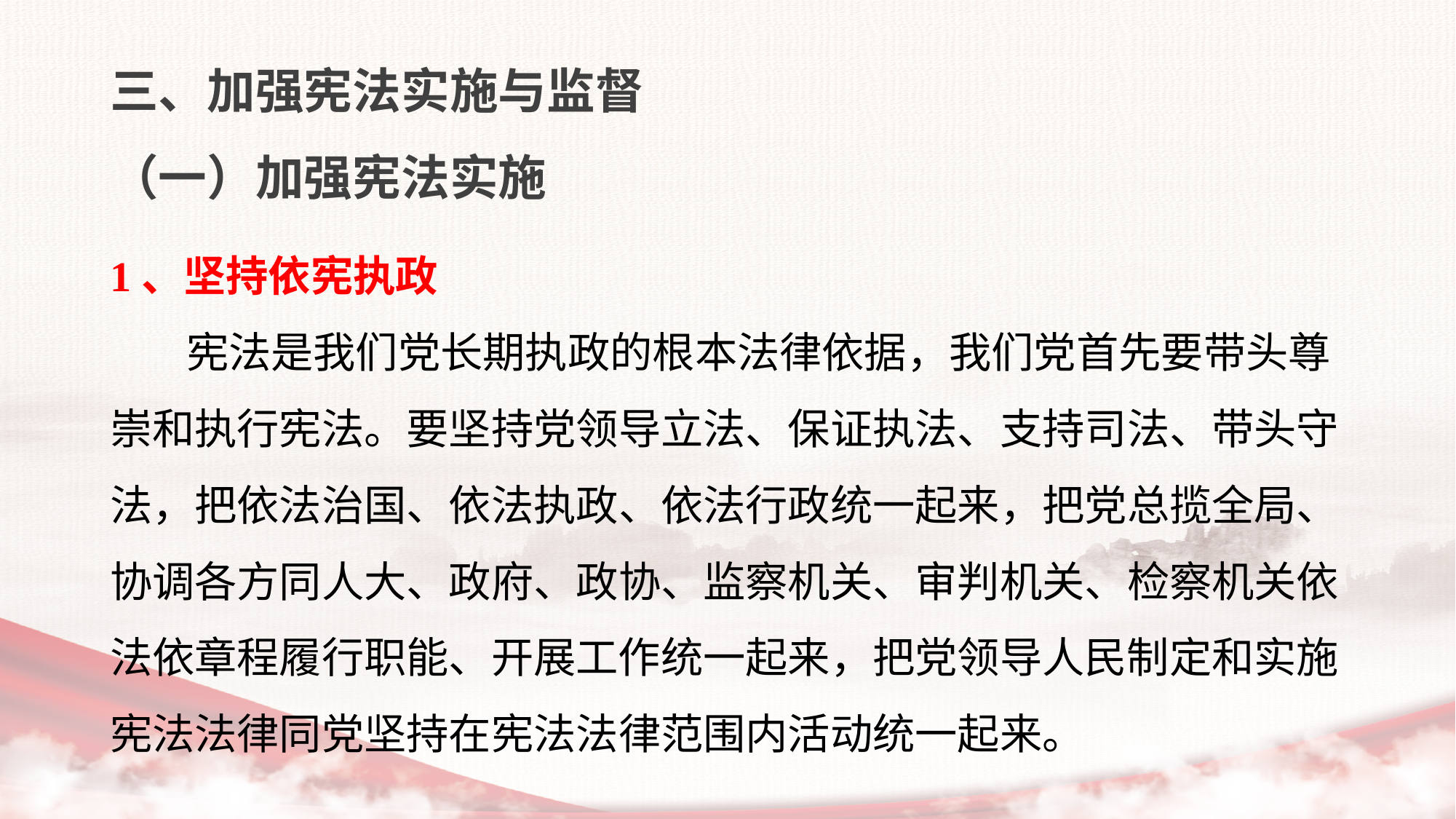

三、加强宪法实施与监督
（一）加强宪法实施
1、坚持依宪执政
       宪法是我们党长期执政的根本法律依据，我们党首先要带头尊崇和执行宪法。要坚持党领导立法、保证执法、支持司法、带头守法，把依法治国、依法执政、依法行政统一起来，把党总揽全局、协调各方同人大、政府、政协、监察机关、审判机关、检察机关依法依章程履行职能、开展工作统一起来，把党领导人民制定和实施宪法法律同党坚持在宪法法律范围内活动统一起来。